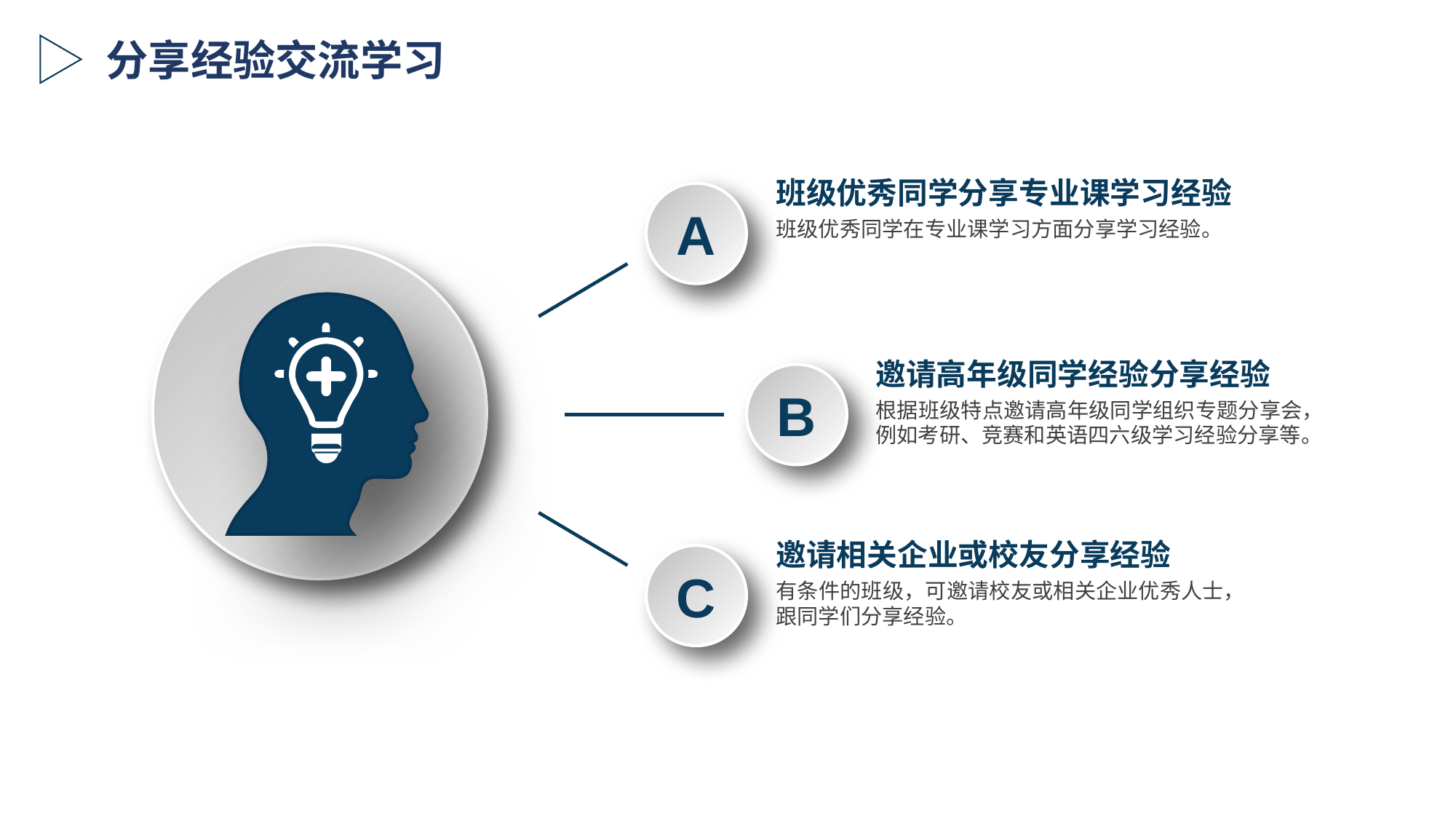

分享经验交流学习

班级优秀同学分享专业课学习经验
A
班级优秀同学在专业课学习方面分享学习经验。

邀请高年级同学经验分享经验
B
根据班级特点邀请高年级同学组织专题分享会，例如考研、竞赛和英语四六级学习经验分享等。
邀请相关企业或校友分享经验
C
有条件的班级，可邀请校友或相关企业优秀人士，跟同学们分享经验。